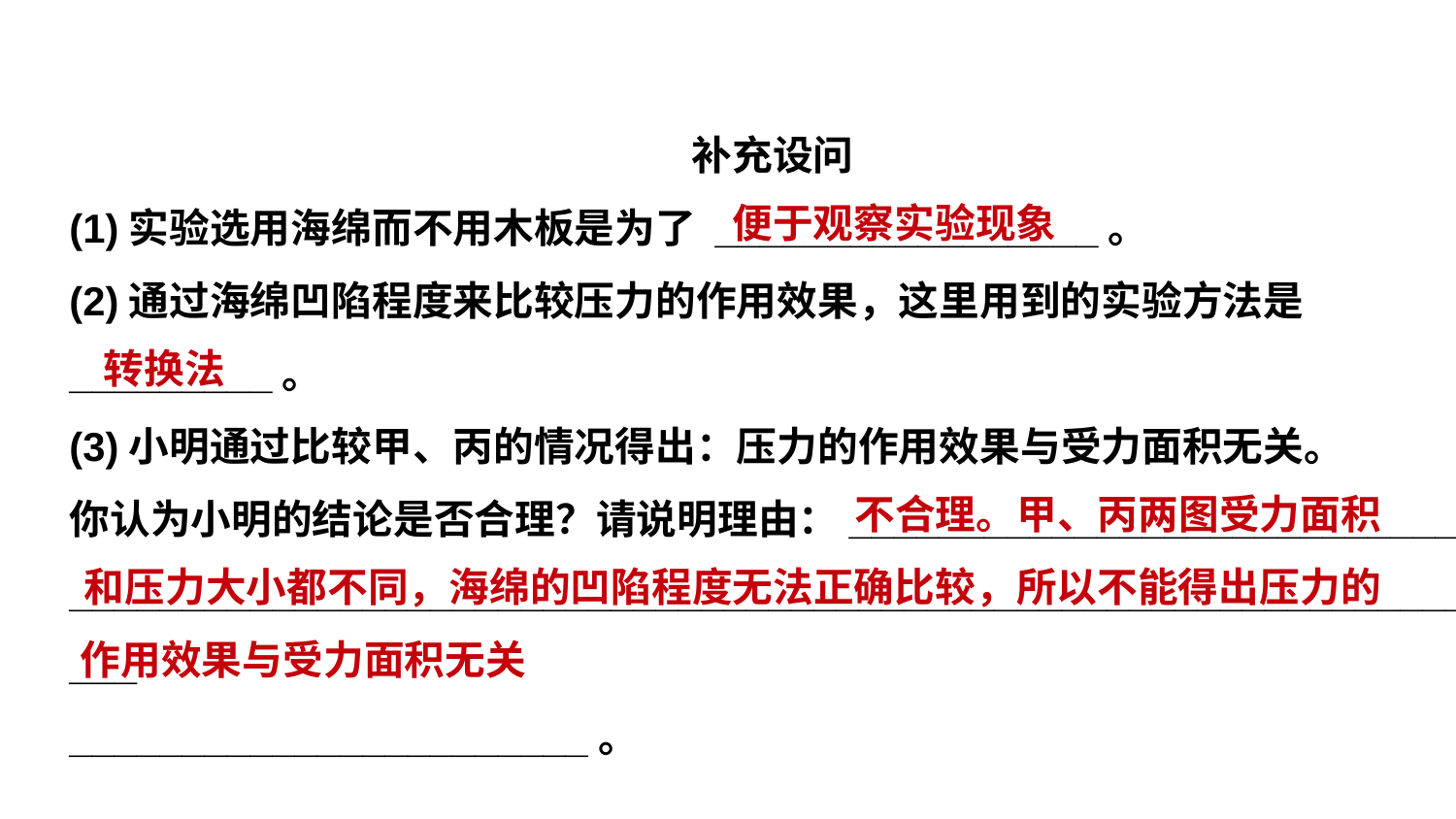

补充设问
(1)实验选用海绵而不用木板是为了 _________________。
(2)通过海绵凹陷程度来比较压力的作用效果，这里用到的实验方法是
_________。
(3)小明通过比较甲、丙的情况得出：压力的作用效果与受力面积无关。
你认为小明的结论是否合理？请说明理由：___________________________
_________________________________________________________________
_______________________。
便于观察实验现象
 转换法
不合理。甲、丙两图受力面积
和压力大小都不同，海绵的凹陷程度无法正确比较，所以不能得出压力的
作用效果与受力面积无关